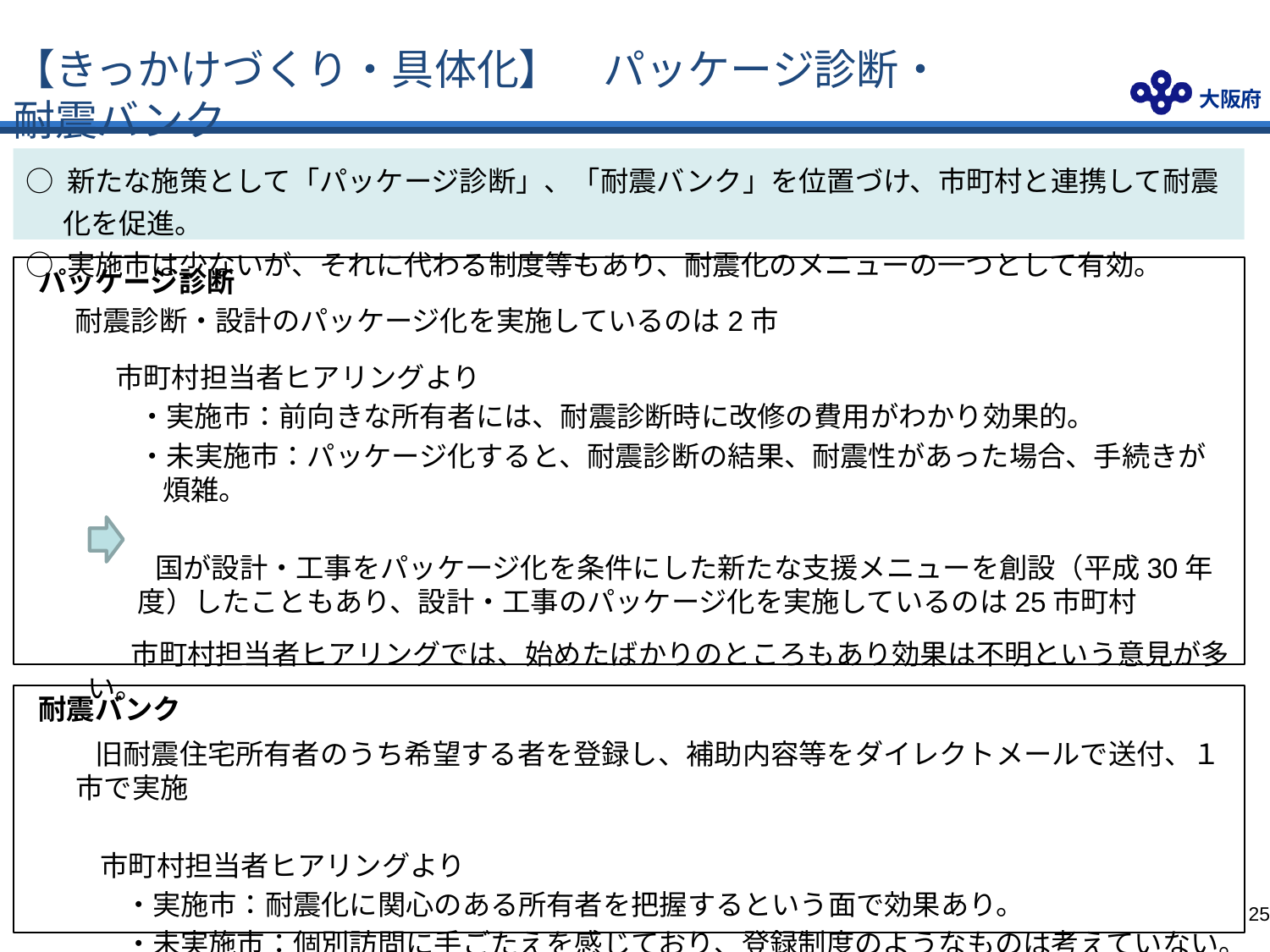

# 【きっかけづくり・具体化】　パッケージ診断・耐震バンク
○ 新たな施策として「パッケージ診断」、「耐震バンク」を位置づけ、市町村と連携して耐震化を促進。
○ 実施市は少ないが、それに代わる制度等もあり、耐震化のメニューの一つとして有効。
パッケージ診断
耐震診断・設計のパッケージ化を実施しているのは2市

　市町村担当者ヒアリングより
・実施市：前向きな所有者には、耐震診断時に改修の費用がわかり効果的。
・未実施市：パッケージ化すると、耐震診断の結果、耐震性があった場合、手続きが煩雑。

　　国が設計・工事をパッケージ化を条件にした新たな支援メニューを創設（平成30年度）したこともあり、設計・工事のパッケージ化を実施しているのは25市町村

　　市町村担当者ヒアリングでは、始めたばかりのところもあり効果は不明という意見が多い。

耐震バンク
　　旧耐震住宅所有者のうち希望する者を登録し、補助内容等をダイレクトメールで送付、１市で実施

市町村担当者ヒアリングより
・実施市：耐震化に関心のある所有者を把握するという面で効果あり。
・未実施市：個別訪問に手ごたえを感じており、登録制度のようなものは考えていない。
25